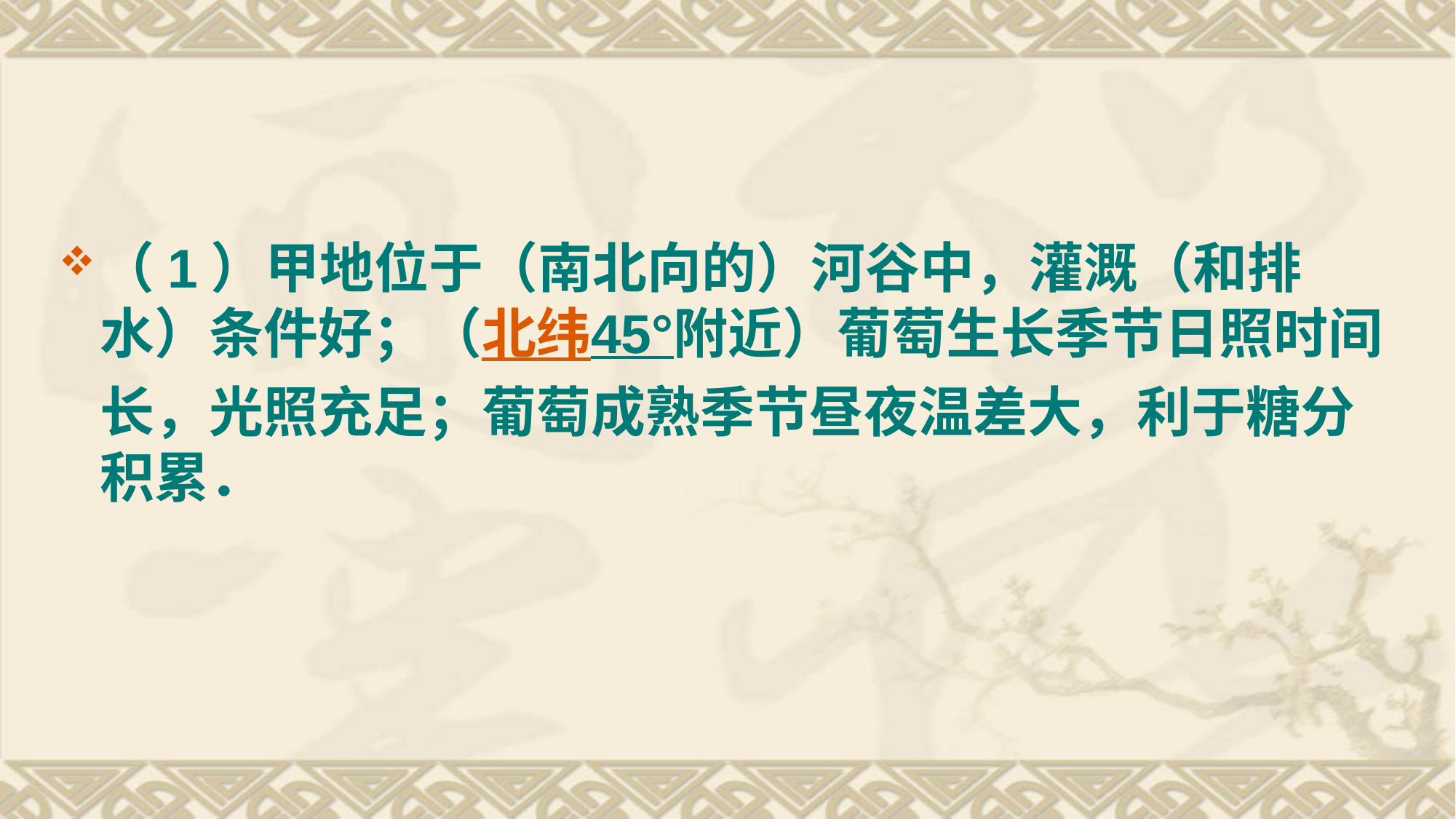

#
（1）甲地位于（南北向的）河谷中，灌溉（和排水）条件好；（北纬45°附近）葡萄生长季节日照时间长，光照充足；葡萄成熟季节昼夜温差大，利于糖分积累．